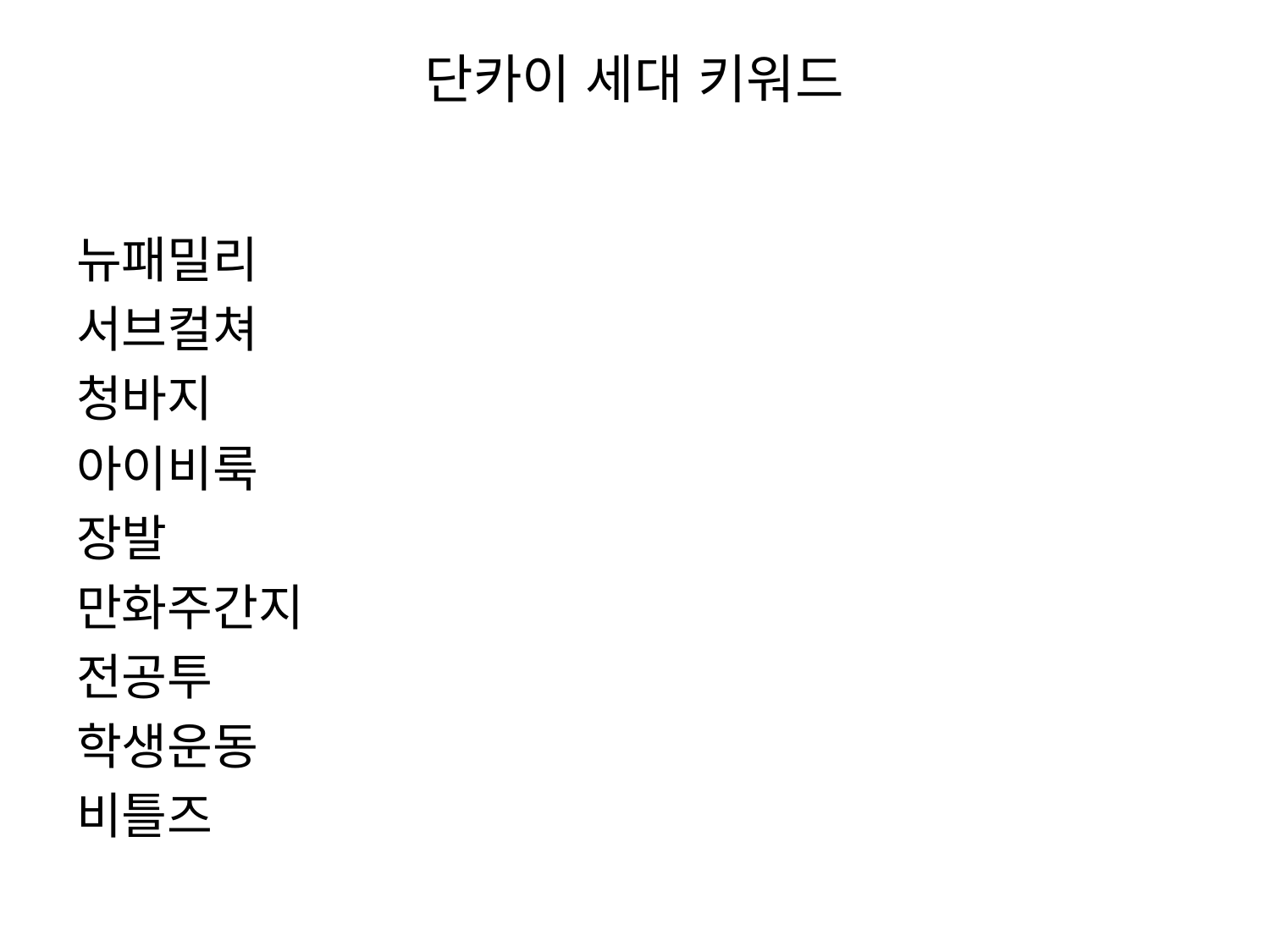

# 단카이 세대 키워드
뉴패밀리
서브컬쳐
청바지
아이비룩
장발
만화주간지
전공투
학생운동
비틀즈